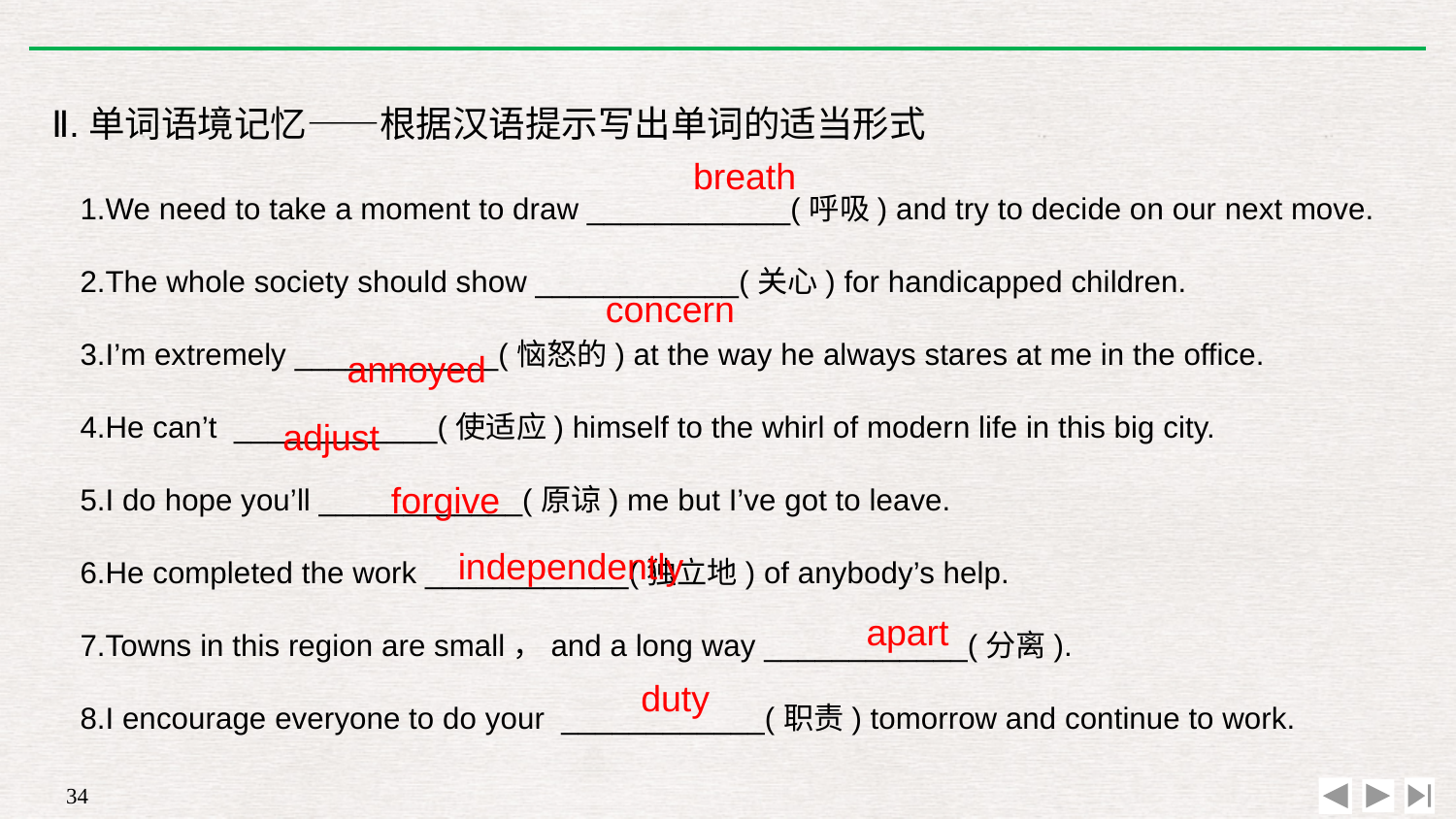

Ⅱ.单词语境记忆——根据汉语提示写出单词的适当形式
1.We need to take a moment to draw ____________(呼吸) and try to decide on our next move.
2.The whole society should show ____________(关心) for handicapped children.
3.I’m extremely ____________(恼怒的) at the way he always stares at me in the office.
4.He can’t  ____________(使适应) himself to the whirl of modern life in this big city.
5.I do hope you’ll ____________(原谅) me but I’ve got to leave.
6.He completed the work ____________(独立地) of anybody’s help.
7.Towns in this region are small，and a long way ____________(分离).
8.I encourage everyone to do your  ____________(职责) tomorrow and continue to work.
breath
concern
annoyed
adjust
forgive
independently
apart
duty